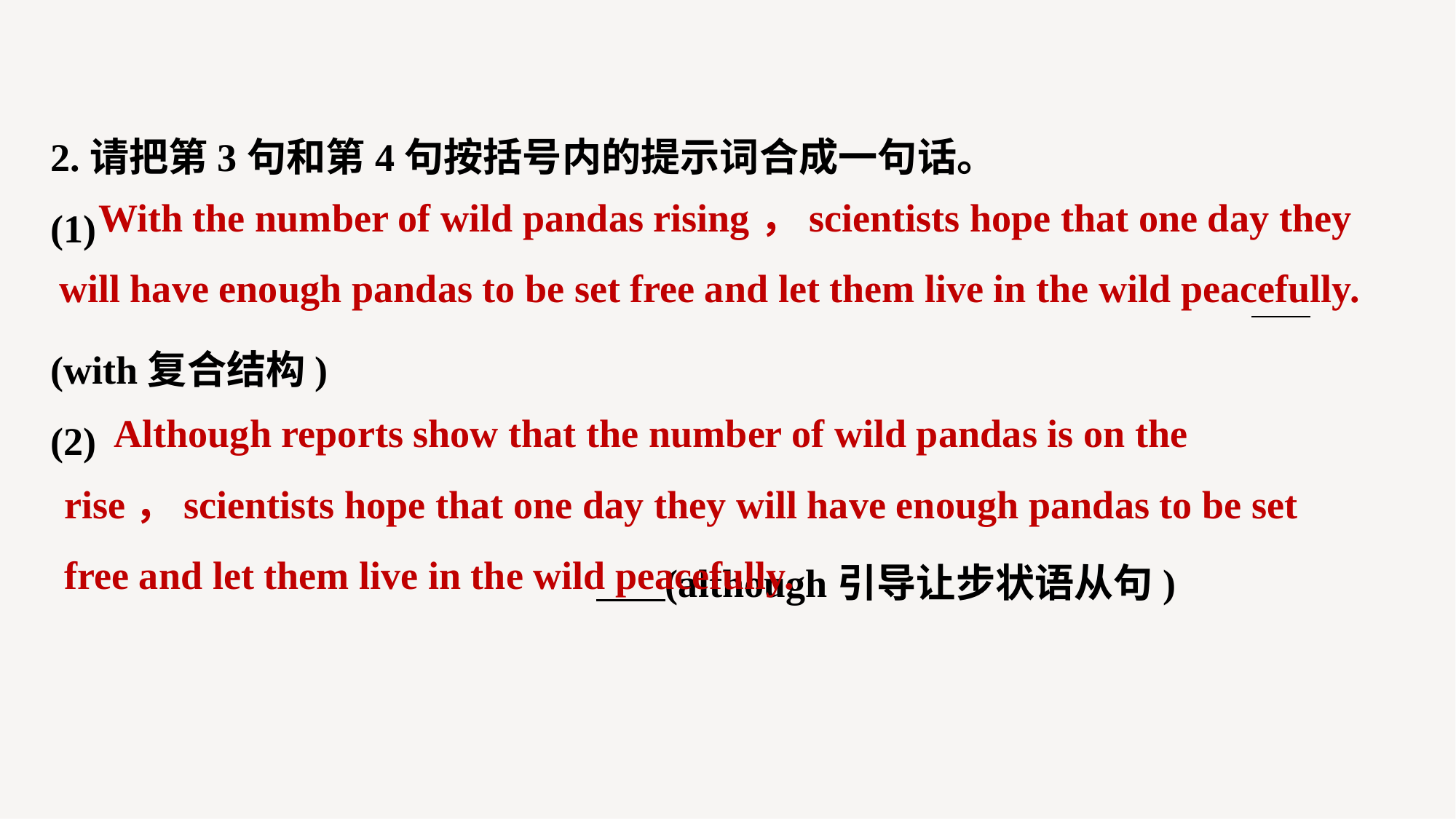

2.请把第3句和第4句按括号内的提示词合成一句话。
(1)
(with复合结构)
(2)																										       (although引导让步状语从句)
    With the number of wild pandas rising，scientists hope that one day they will have enough pandas to be set free and let them live in the wild peacefully.
     Although reports show that the number of wild pandas is on the rise，scientists hope that one day they will have enough pandas to be set free and let them live in the wild peacefully.